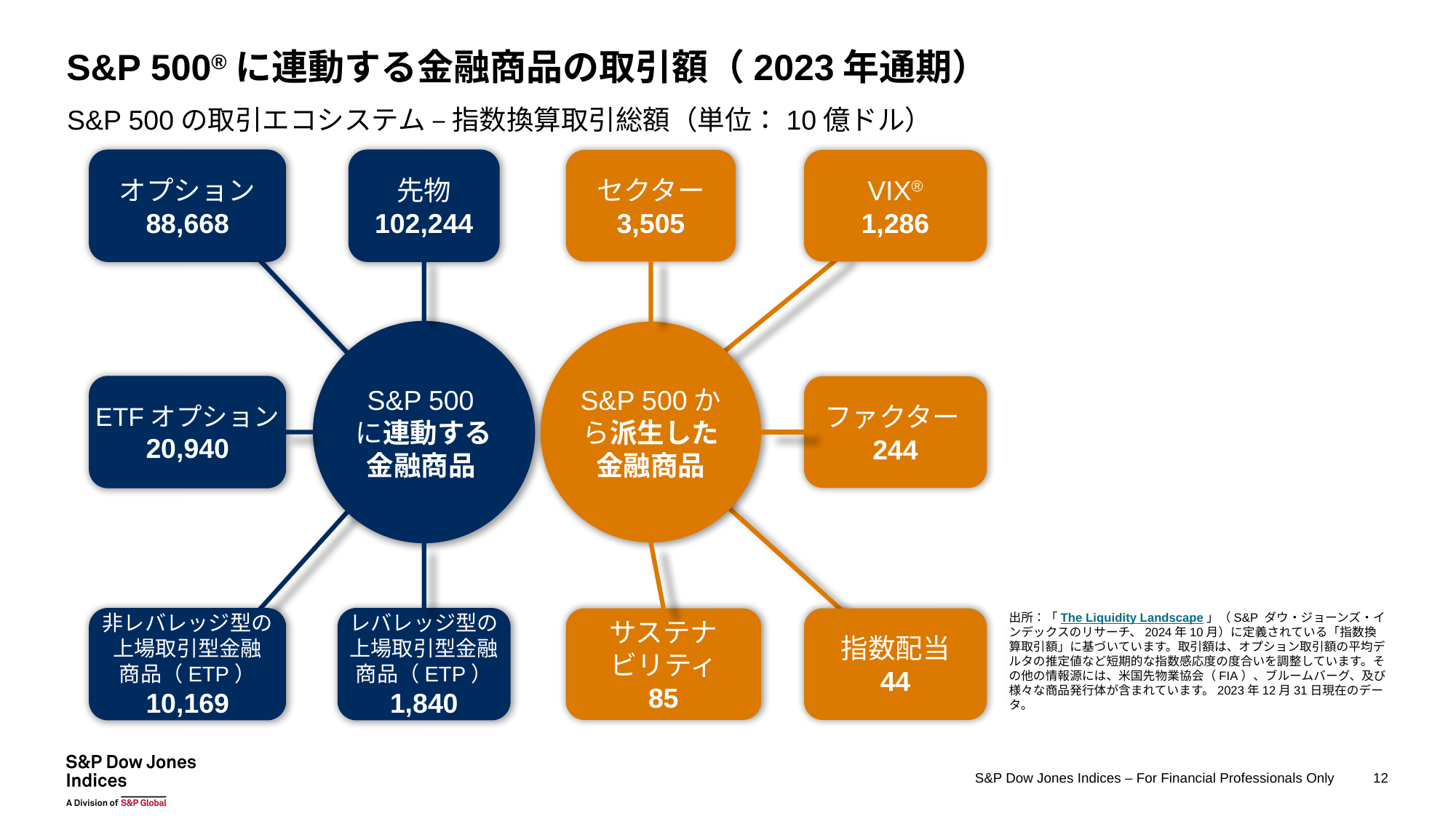

S&P 500®に連動する金融商品の取引額（2023年通期）
S&P 500の取引エコシステム – 指数換算取引総額（単位：10億ドル）
オプション
88,668
先物
102,244
セクター
3,505
VIX®
1,286
S&P 500に連動する
金融商品
S&P 500から派生した金融商品
ETFオプション
20,940
ファクター
244
非レバレッジ型の上場取引型金融
商品（ETP）
10,169
レバレッジ型の上場取引型金融
商品（ETP）
1,840
サステナ
ビリティ
85
指数配当
44
出所：「The Liquidity Landscape」（S&P ダウ・ジョーンズ・インデックスのリサーチ、2024年10月）に定義されている「指数換算取引額」に基づいています。取引額は、オプション取引額の平均デルタの推定値など短期的な指数感応度の度合いを調整しています。その他の情報源には、米国先物業協会（FIA）、ブルームバーグ、及び様々な商品発行体が含まれています。2023年12月31日現在のデータ。
S&P Dow Jones Indices – For Financial Professionals Only
12